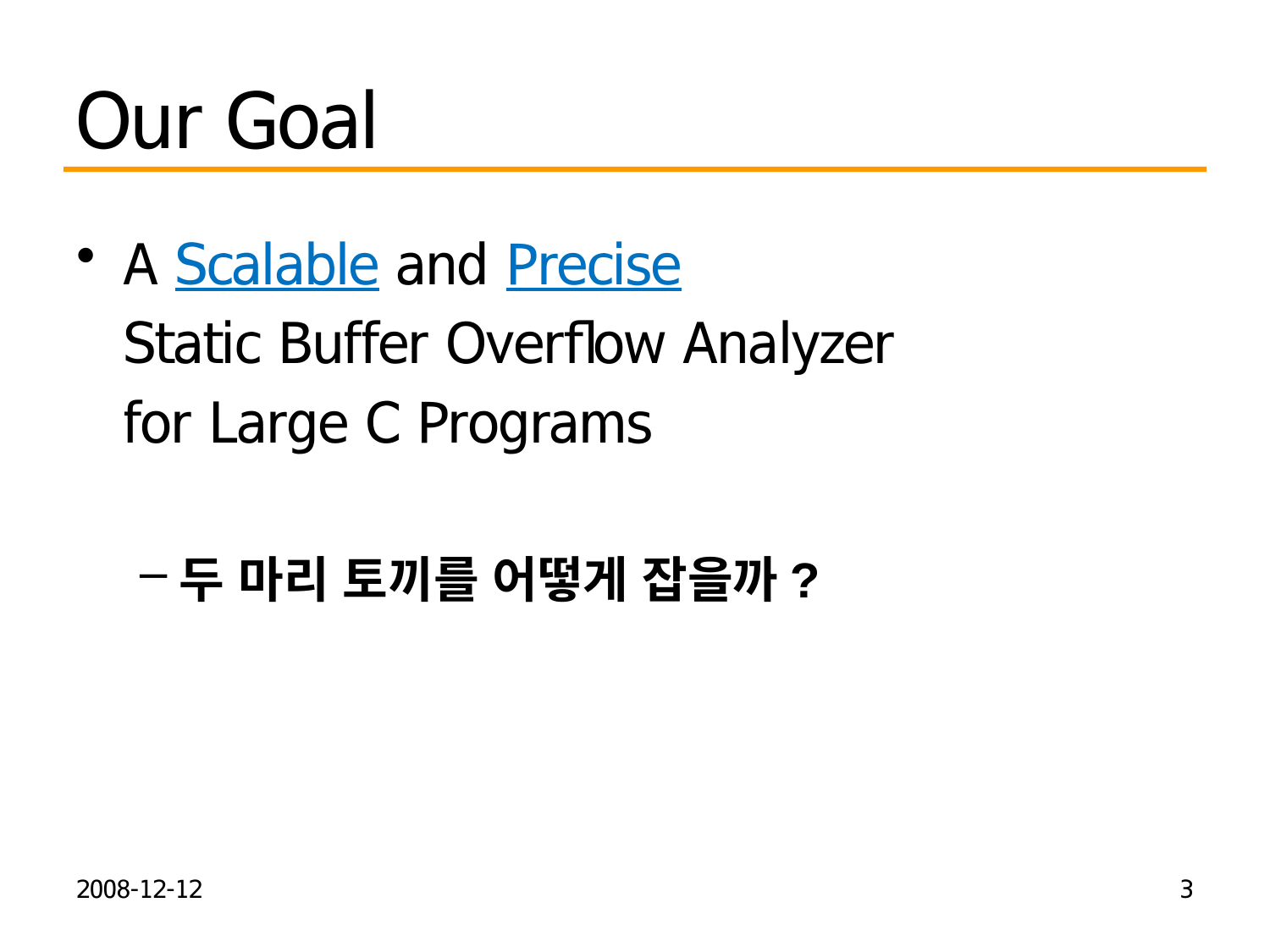

# Our Goal
A Scalable and Precise
	Static Buffer Overflow Analyzer
	for Large C Programs

두 마리 토끼를 어떻게 잡을까?
2008-12-12
3